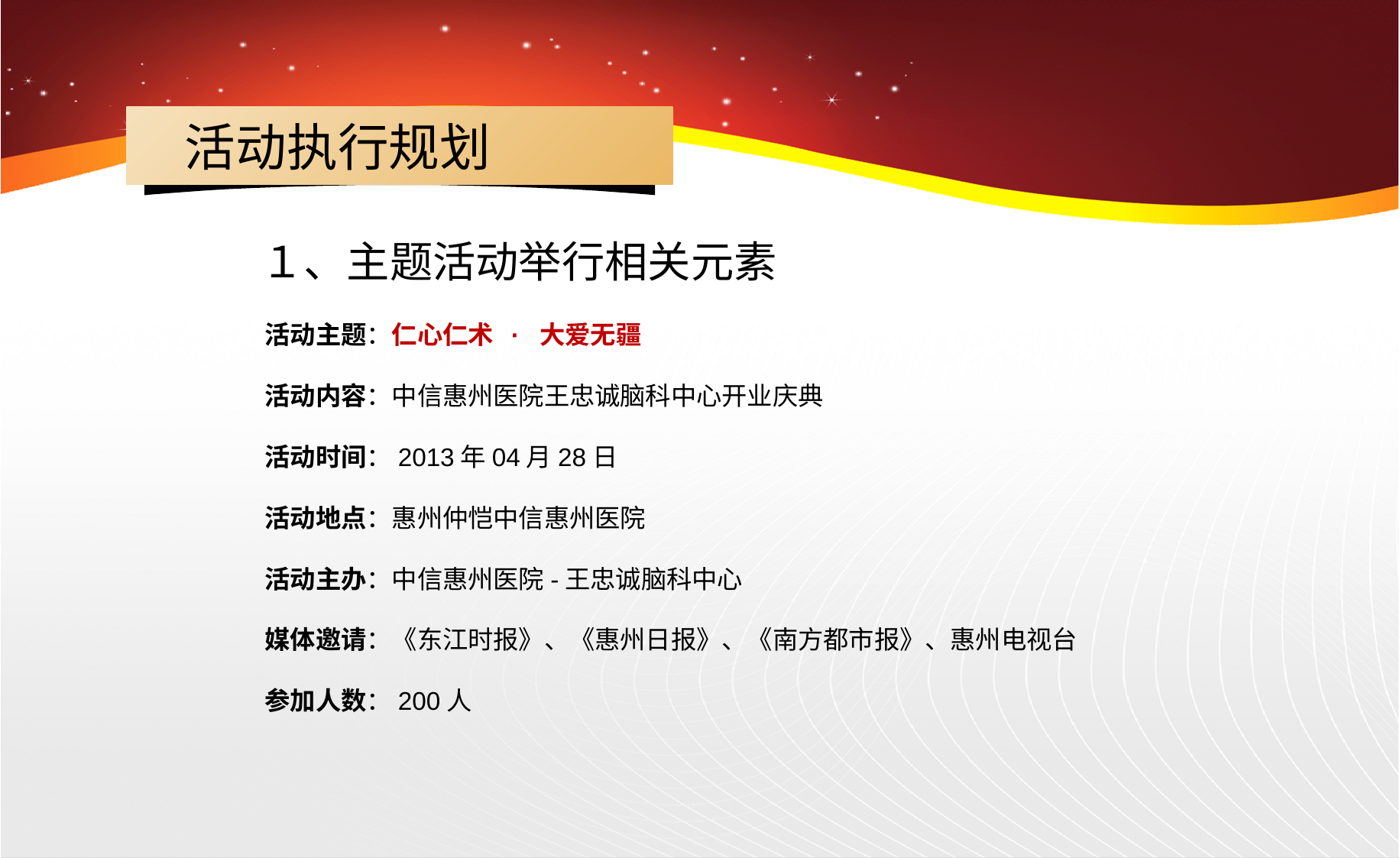

活动执行规划
１、主题活动举行相关元素
活动主题：仁心仁术  ·  大爱无疆

活动内容：中信惠州医院王忠诚脑科中心开业庆典

活动时间：2013年04月28日

活动地点：惠州仲恺中信惠州医院

活动主办：中信惠州医院-王忠诚脑科中心

媒体邀请：《东江时报》、《惠州日报》、《南方都市报》、惠州电视台

参加人数：200人